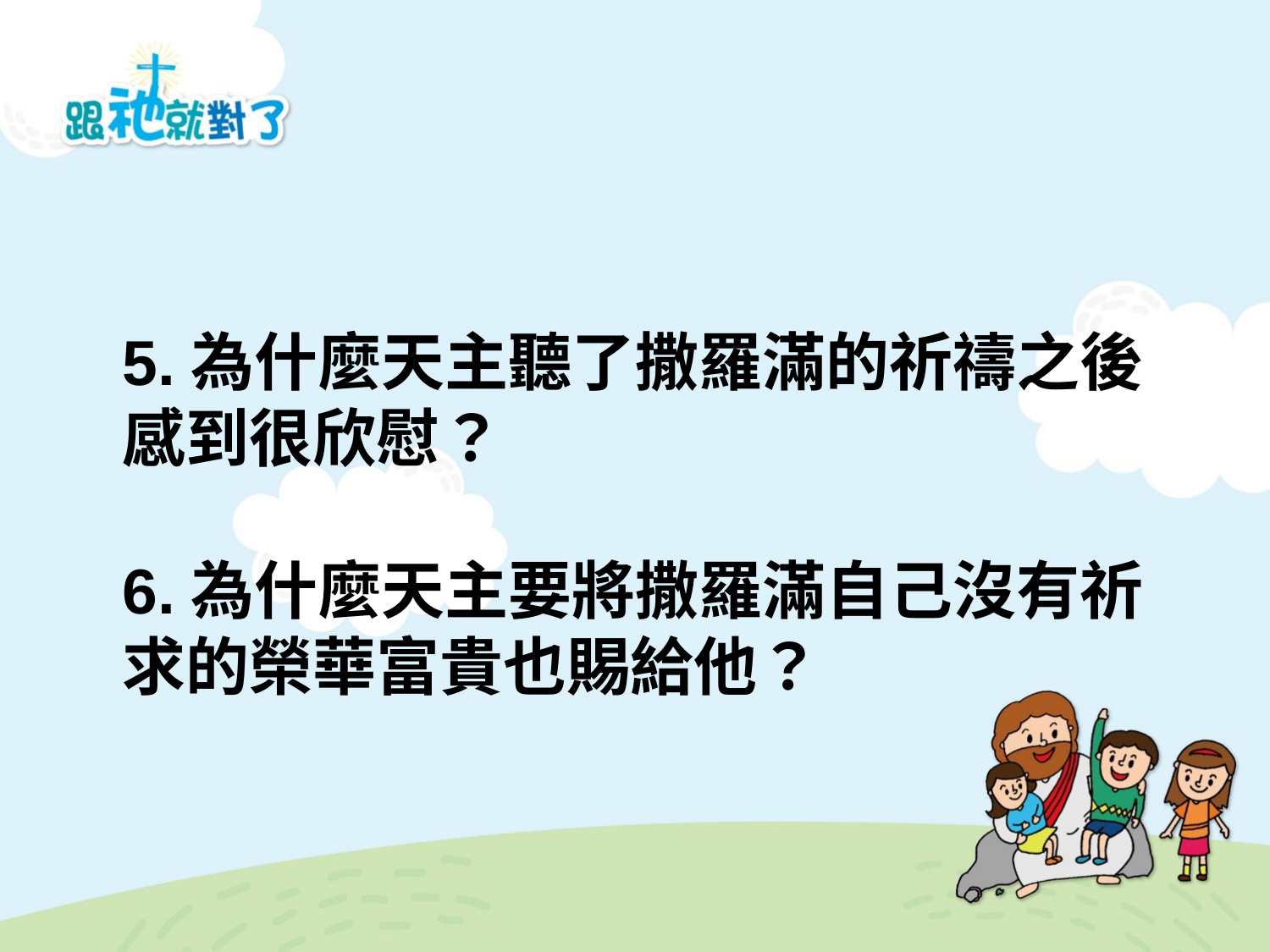

5.為什麼天主聽了撒羅滿的祈禱之後感到很欣慰？

6.為什麼天主要將撒羅滿自己沒有祈求的榮華富貴也賜給他？